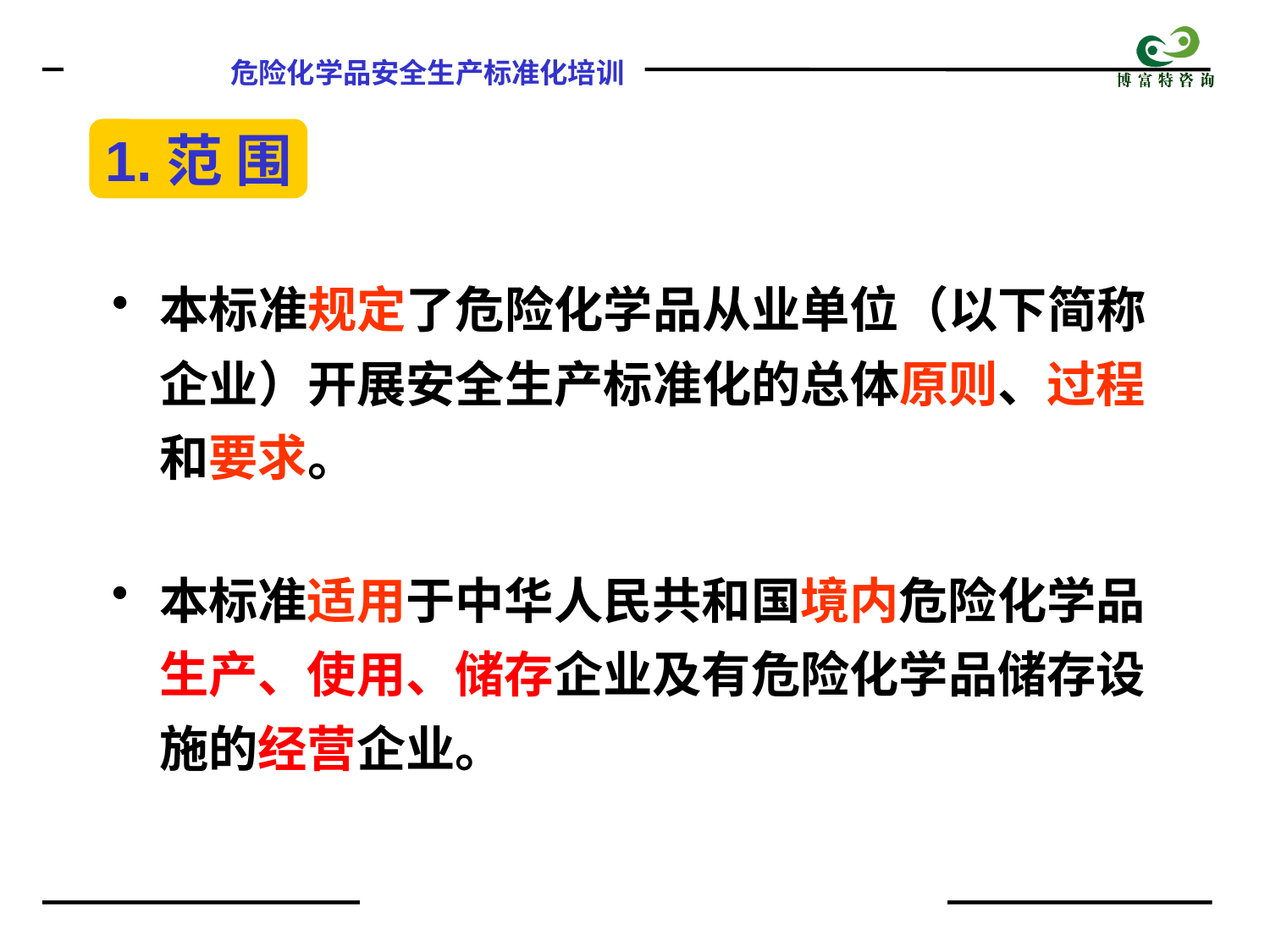

1.范 围
本标准规定了危险化学品从业单位（以下简称企业）开展安全生产标准化的总体原则、过程和要求。

本标准适用于中华人民共和国境内危险化学品生产、使用、储存企业及有危险化学品储存设施的经营企业。